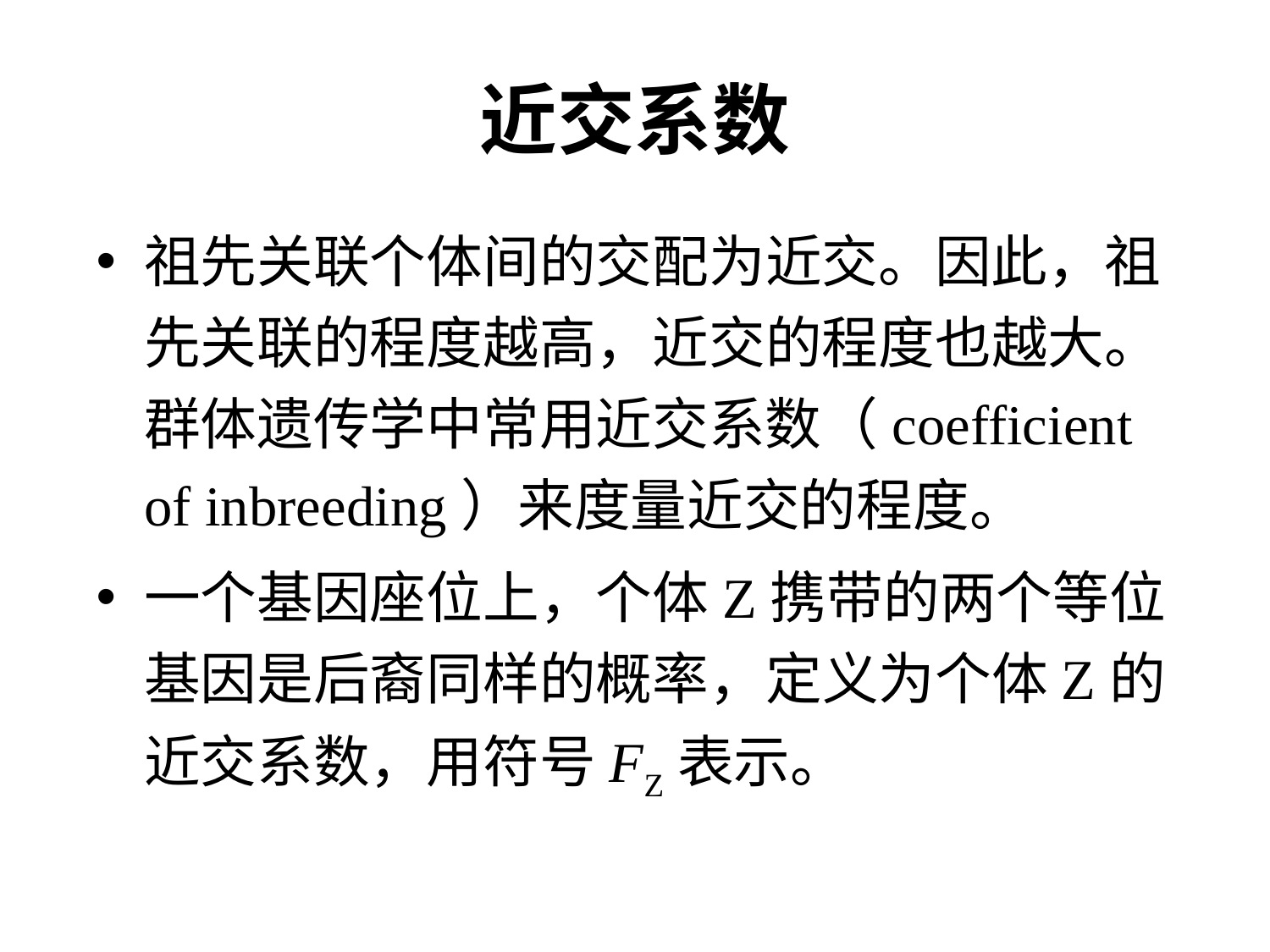

# 近交系数
祖先关联个体间的交配为近交。因此，祖先关联的程度越高，近交的程度也越大。群体遗传学中常用近交系数（coefficient of inbreeding）来度量近交的程度。
一个基因座位上，个体Z携带的两个等位基因是后裔同样的概率，定义为个体Z的近交系数，用符号FZ表示。